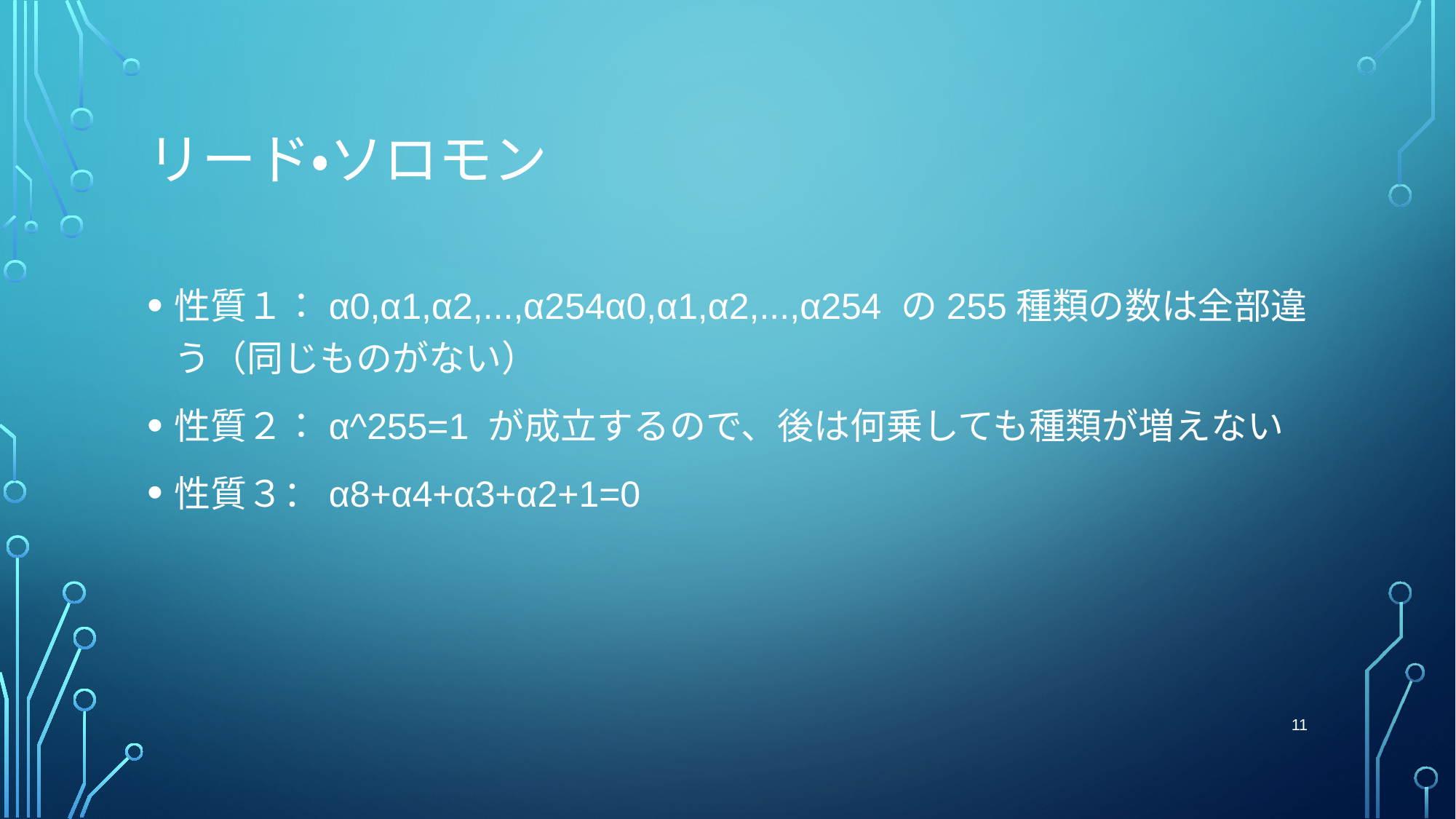

# リード・ソロモン
性質１：α0,α1,α2,...,α254α0,α1,α2,...,α254 の255種類の数は全部違う（同じものがない）
性質２：α^255=1 が成立するので、後は何乗しても種類が増えない
性質３：α8+α4+α3+α2+1=0
11